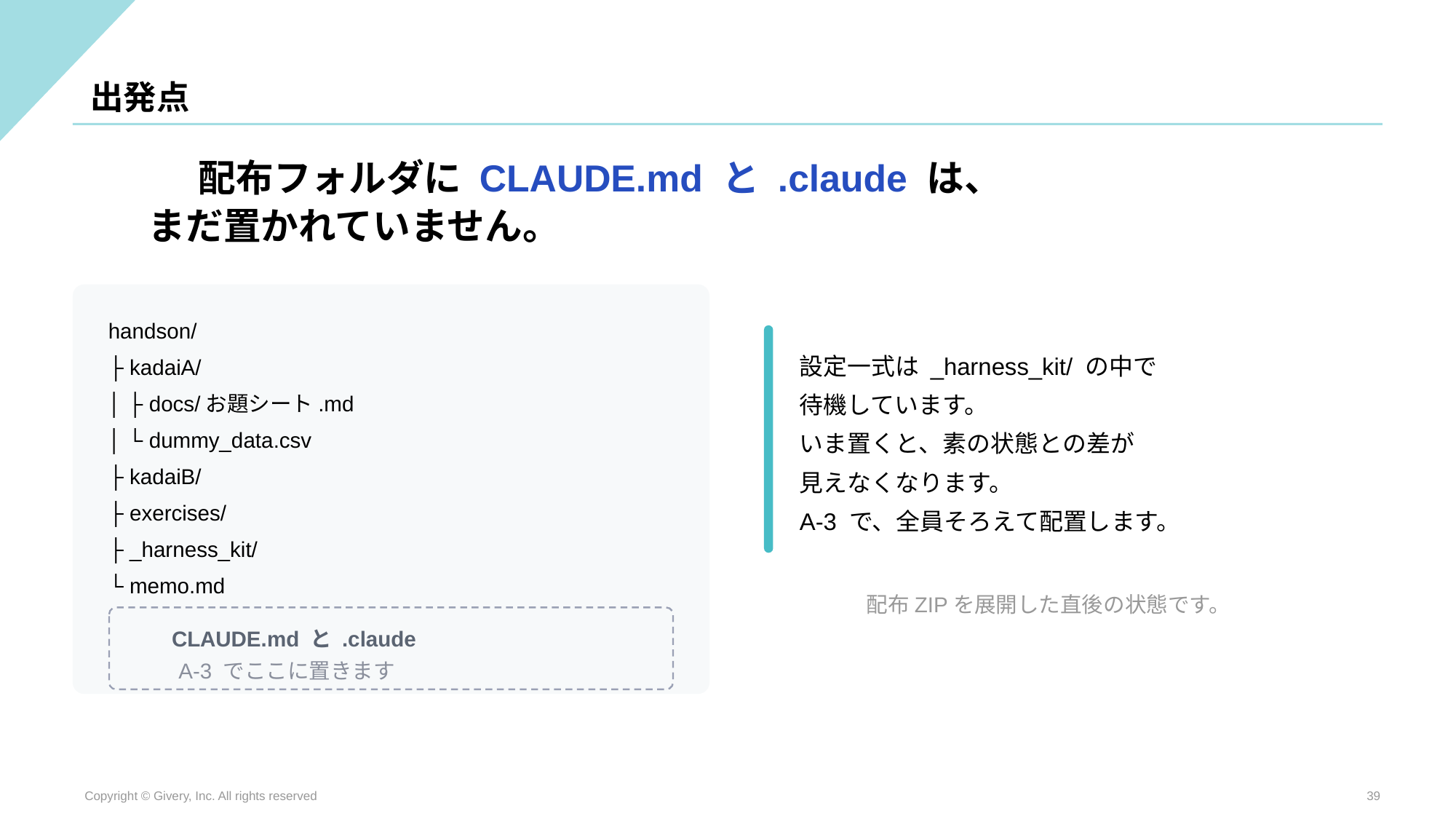

出発点

配布フォルダに CLAUDE.md と .claude は、
まだ置かれていません。

handson/
├ kadaiA/
│ ├ docs/お題シート.md
│ └ dummy_data.csv
├ kadaiB/
├ exercises/
├ _harness_kit/
└ memo.md

設定一式は _harness_kit/ の中で
待機しています。
いま置くと、素の状態との差が
見えなくなります。
A-3 で、全員そろえて配置します。
配布ZIPを展開した直後の状態です。

CLAUDE.md と .claude
A-3 でここに置きます
Copyright © Givery, Inc. All rights reserved
39